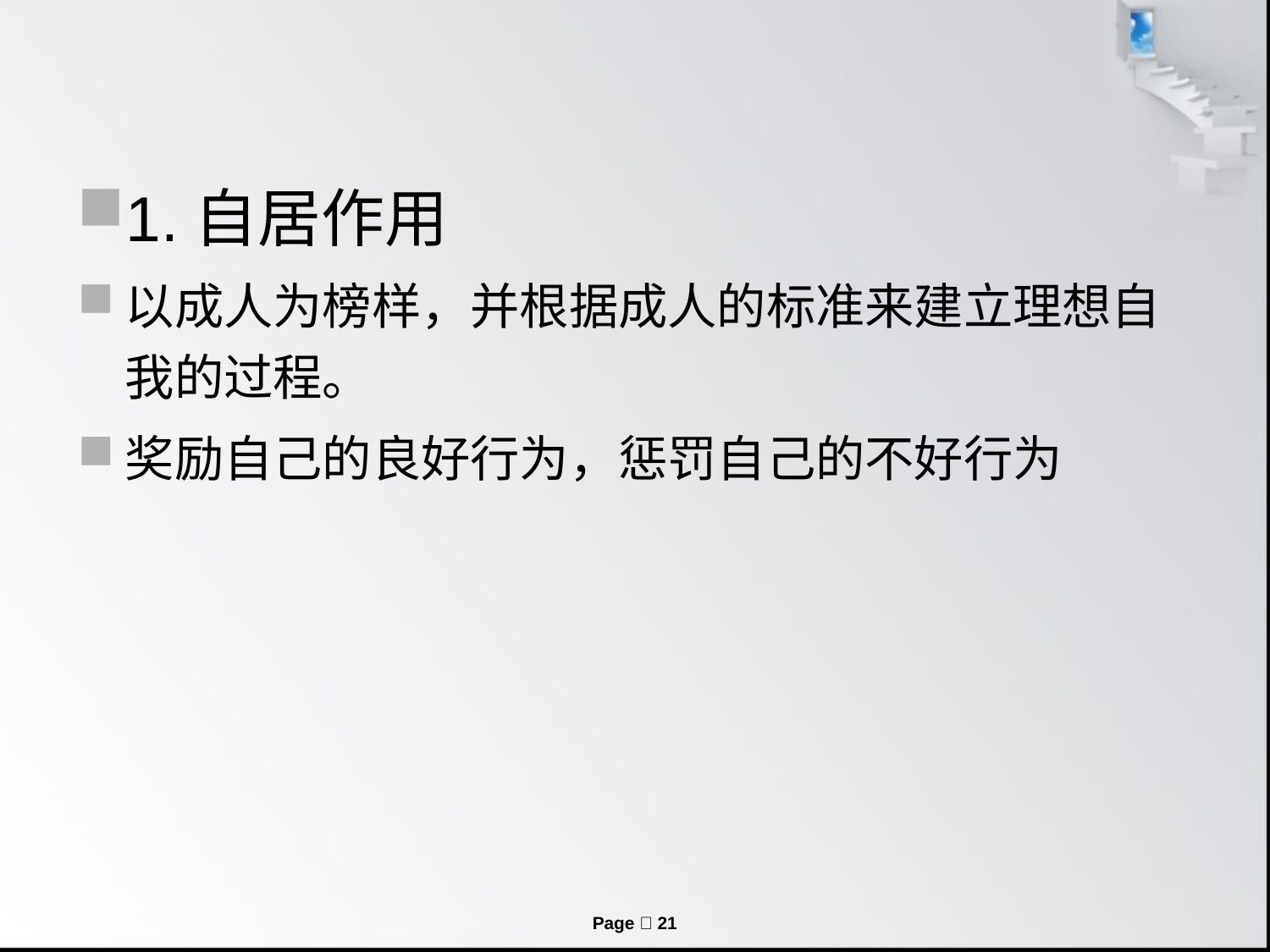

#
1.自居作用
以成人为榜样，并根据成人的标准来建立理想自我的过程。
奖励自己的良好行为，惩罚自己的不好行为